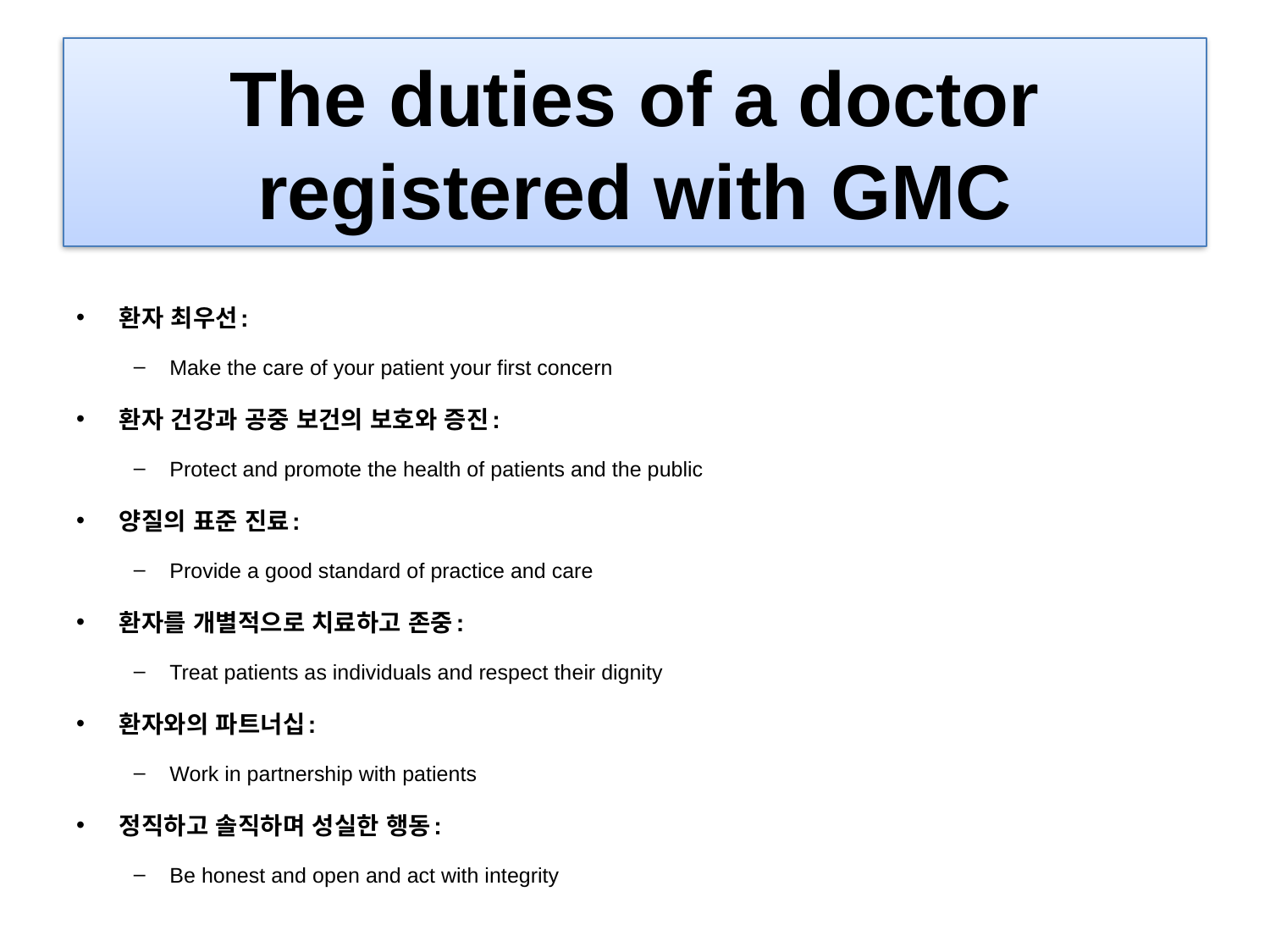

# The duties of a doctor registered with GMC
환자 최우선:
Make the care of your patient your first concern
환자 건강과 공중 보건의 보호와 증진:
Protect and promote the health of patients and the public
양질의 표준 진료:
Provide a good standard of practice and care
환자를 개별적으로 치료하고 존중:
Treat patients as individuals and respect their dignity
환자와의 파트너십:
Work in partnership with patients
정직하고 솔직하며 성실한 행동:
Be honest and open and act with integrity